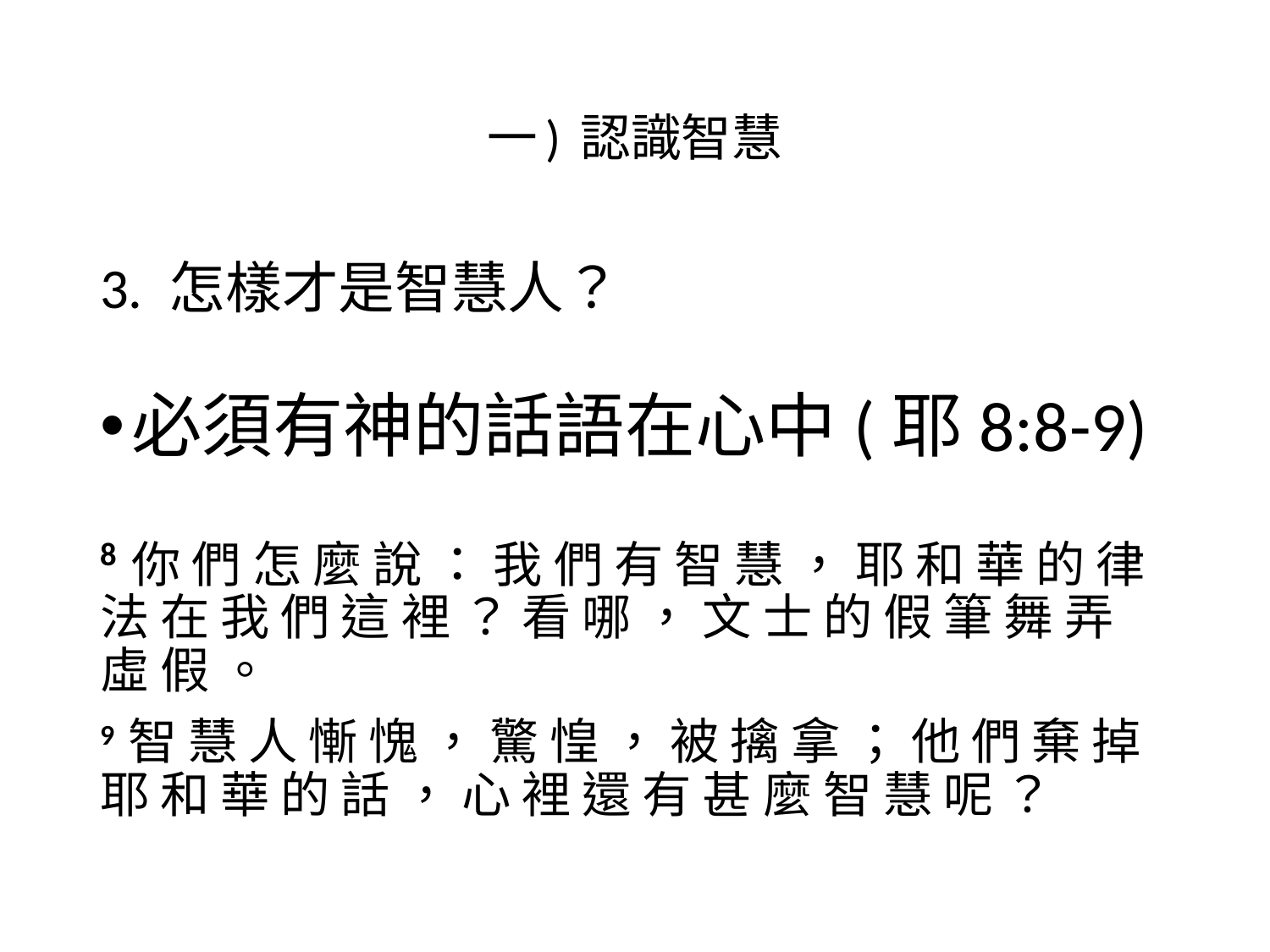

# 一) 認識智慧
3. 怎樣才是智慧人？

必須有神的話語在心中(耶8:8-9)

8 你 們 怎 麼 說 ： 我 們 有 智 慧 ， 耶 和 華 的 律 法 在 我 們 這 裡 ？ 看 哪 ， 文 士 的 假 筆 舞 弄 虛 假 。
9 智 慧 人 慚 愧 ， 驚 惶 ， 被 擒 拿 ； 他 們 棄 掉 耶 和 華 的 話 ， 心 裡 還 有 甚 麼 智 慧 呢 ？